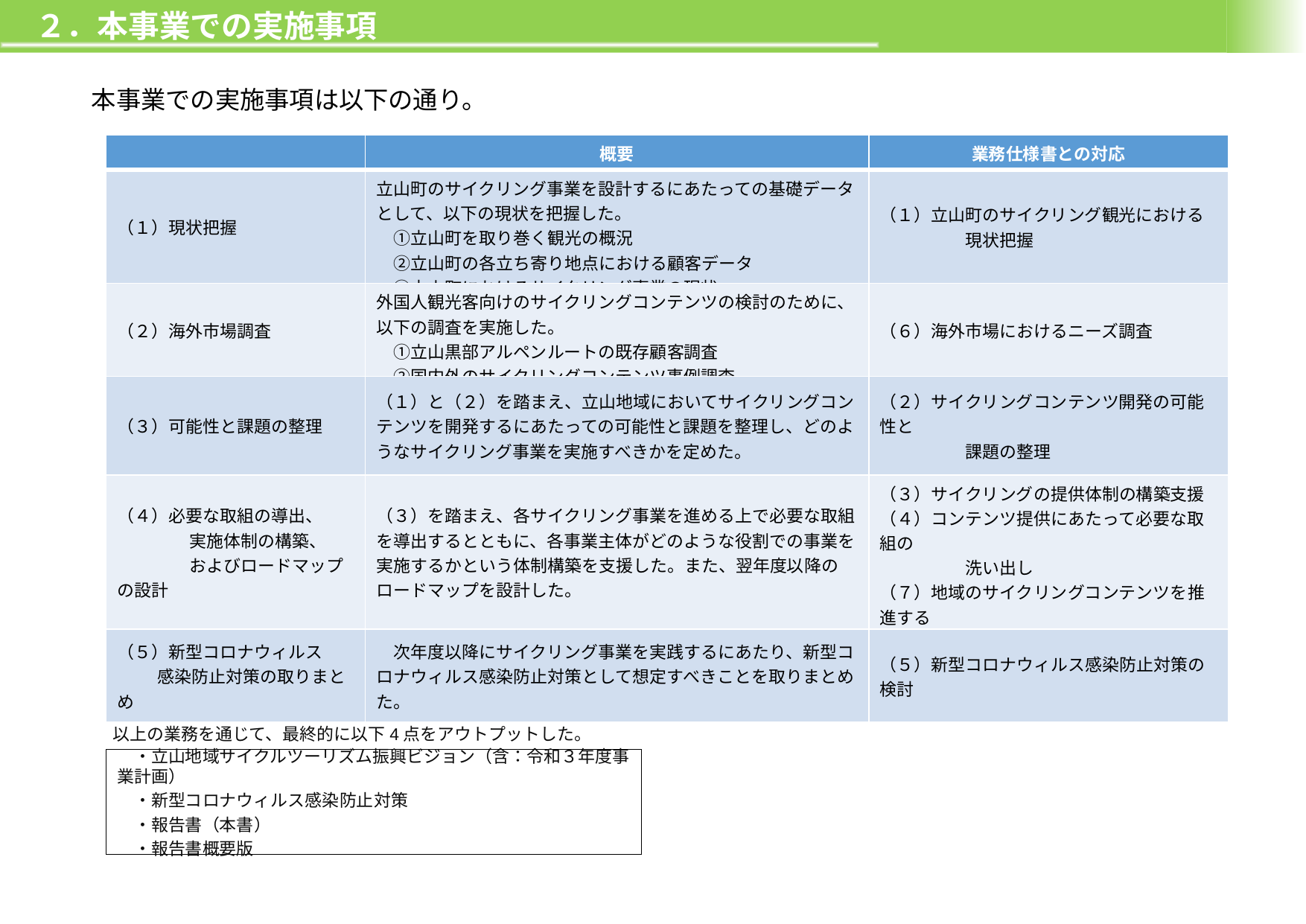

２．本事業での実施事項

　本事業での実施事項は以下の通り。
|  | 概要 | 業務仕様書との対応 |
| --- | --- | --- |
| （１）現状把握 | 立山町のサイクリング事業を設計するにあたっての基礎データとして、以下の現状を把握した。 　①立山町を取り巻く観光の概況 　②立山町の各立ち寄り地点における顧客データ 　③立山町におけるサイクリング事業の現状 | （１）立山町のサイクリング観光における 　　　　　現状把握 |
| （２）海外市場調査 | 外国人観光客向けのサイクリングコンテンツの検討のために、以下の調査を実施した。 　①立山黒部アルペンルートの既存顧客調査 　②国内外のサイクリングコンテンツ事例調査 | （６）海外市場におけるニーズ調査 |
| （３）可能性と課題の整理 | （１）と（２）を踏まえ、立山地域においてサイクリングコンテンツを開発するにあたっての可能性と課題を整理し、どのようなサイクリング事業を実施すべきかを定めた。 | （２）サイクリングコンテンツ開発の可能性と 　　　　　課題の整理 |
| （４）必要な取組の導出、 　　　　 実施体制の構築、 　　　　 およびロードマップの設計 | （３）を踏まえ、各サイクリング事業を進める上で必要な取組を導出するとともに、各事業主体がどのような役割での事業を実施するかという体制構築を支援した。また、翌年度以降のロードマップを設計した。 | （３）サイクリングの提供体制の構築支援 （４）コンテンツ提供にあたって必要な取組の 　　　　　洗い出し （７）地域のサイクリングコンテンツを推進する 　　　　　ロードマップの作成 |
| （５）新型コロナウィルス 感染防止対策の取りまとめ | 次年度以降にサイクリング事業を実践するにあたり、新型コロナウィルス感染防止対策として想定すべきことを取りまとめた。 | （５）新型コロナウィルス感染防止対策の検討 |
　以上の業務を通じて、最終的に以下4点をアウトプットした。
　・立山地域サイクルツーリズム振興ビジョン（含：令和３年度事業計画）
　・新型コロナウィルス感染防止対策
　・報告書（本書）
　・報告書概要版